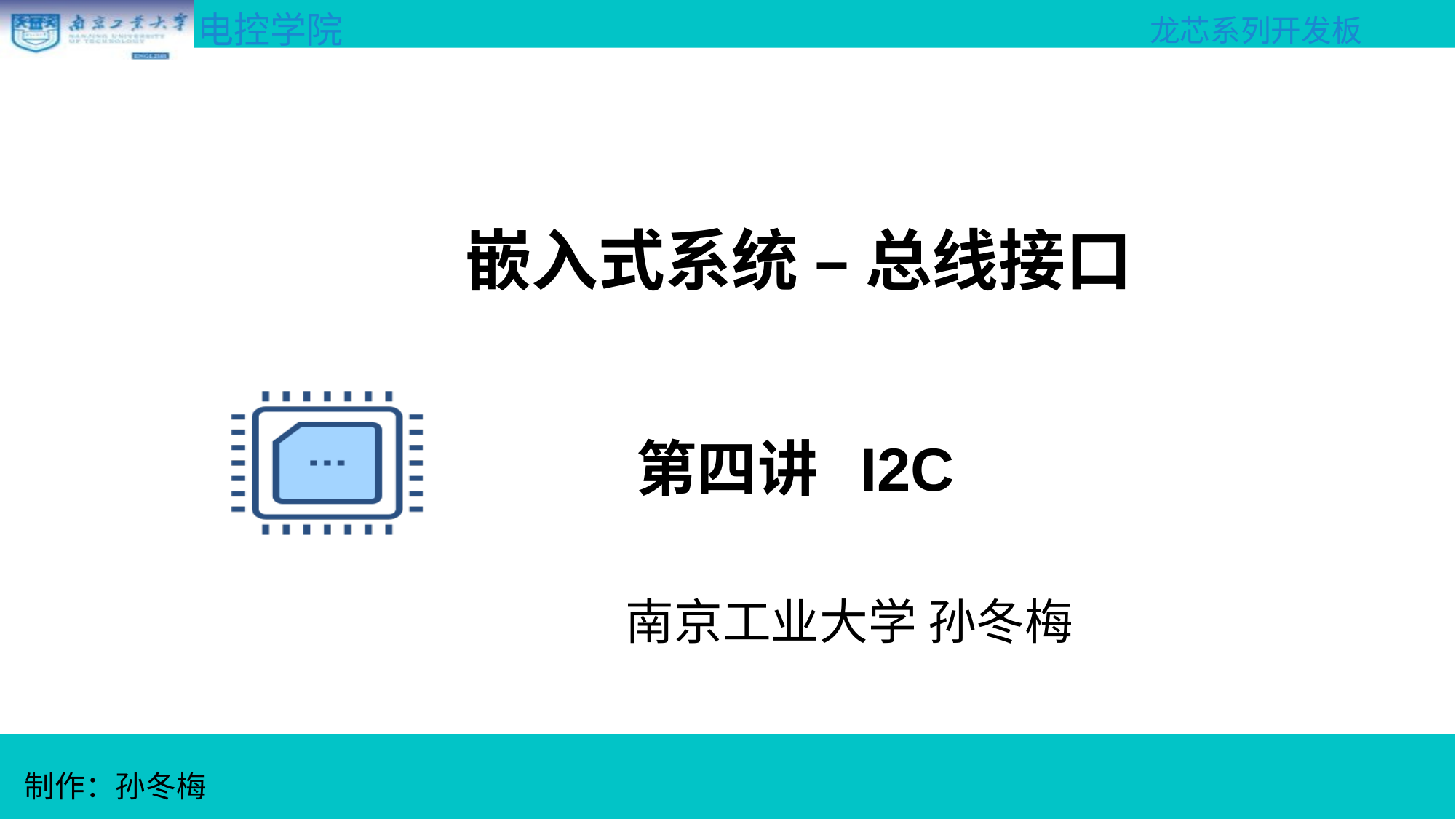

嵌入式系统 – 总线接口
第四讲  I2C
南京工业大学 孙冬梅